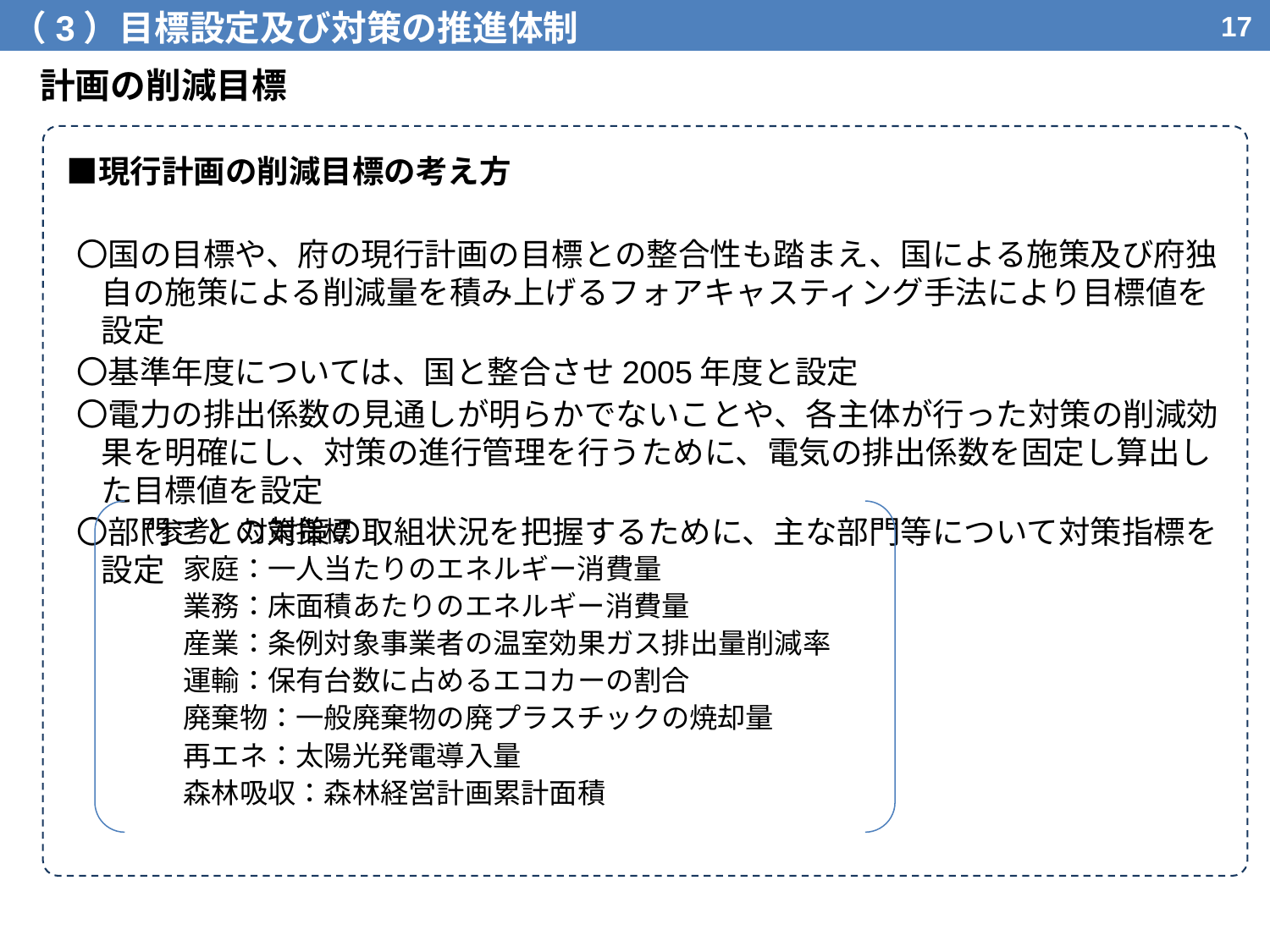

（3）目標設定及び対策の推進体制
17
計画の削減目標

　■現行計画の削減目標の考え方
〇国の目標や、府の現行計画の目標との整合性も踏まえ、国による施策及び府独自の施策による削減量を積み上げるフォアキャスティング手法により目標値を設定
〇基準年度については、国と整合させ2005年度と設定
〇電力の排出係数の見通しが明らかでないことや、各主体が行った対策の削減効果を明確にし、対策の進行管理を行うために、電気の排出係数を固定し算出した目標値を設定
〇部門ごとの対策の取組状況を把握するために、主な部門等について対策指標を設定

（参考）対策指標
　　家庭：一人当たりのエネルギー消費量
　　業務：床面積あたりのエネルギー消費量
　　産業：条例対象事業者の温室効果ガス排出量削減率
　　運輸：保有台数に占めるエコカーの割合
　　廃棄物：一般廃棄物の廃プラスチックの焼却量
　　再エネ：太陽光発電導入量
　　森林吸収：森林経営計画累計面積